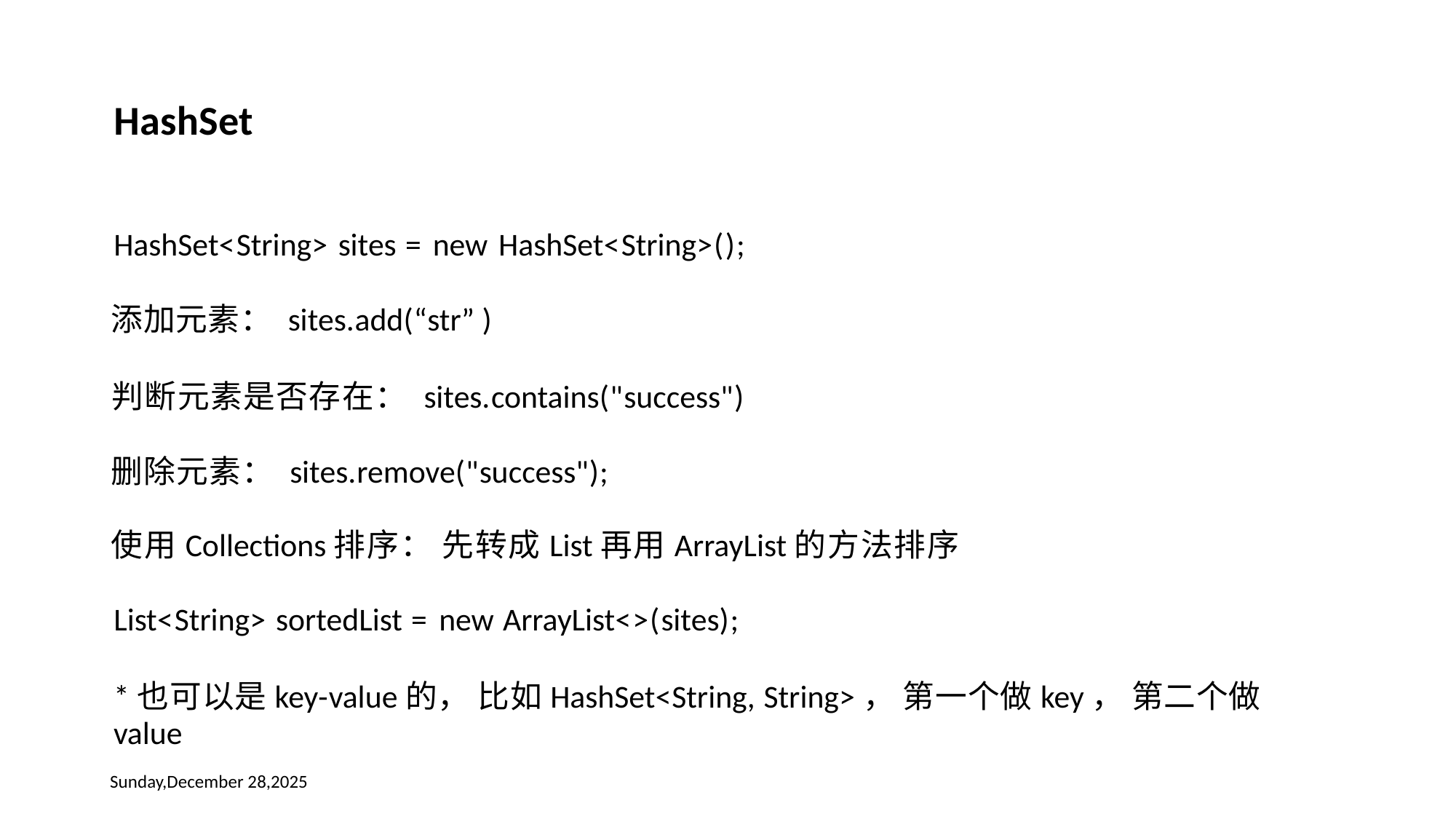

HashSet

HashSet<String> sites = new HashSet<String>();
添加元素： sites.add(“str” )

判断元素是否存在： sites.contains("success")

删除元素： sites.remove("success");

使用Collections排序： 先转成List再用ArrayList的方法排序
List<String> sortedList = new ArrayList<>(sites);

*也可以是key-value的， 比如HashSet<String, String>， 第一个做key， 第二个做value
Sunday,December 28,2025